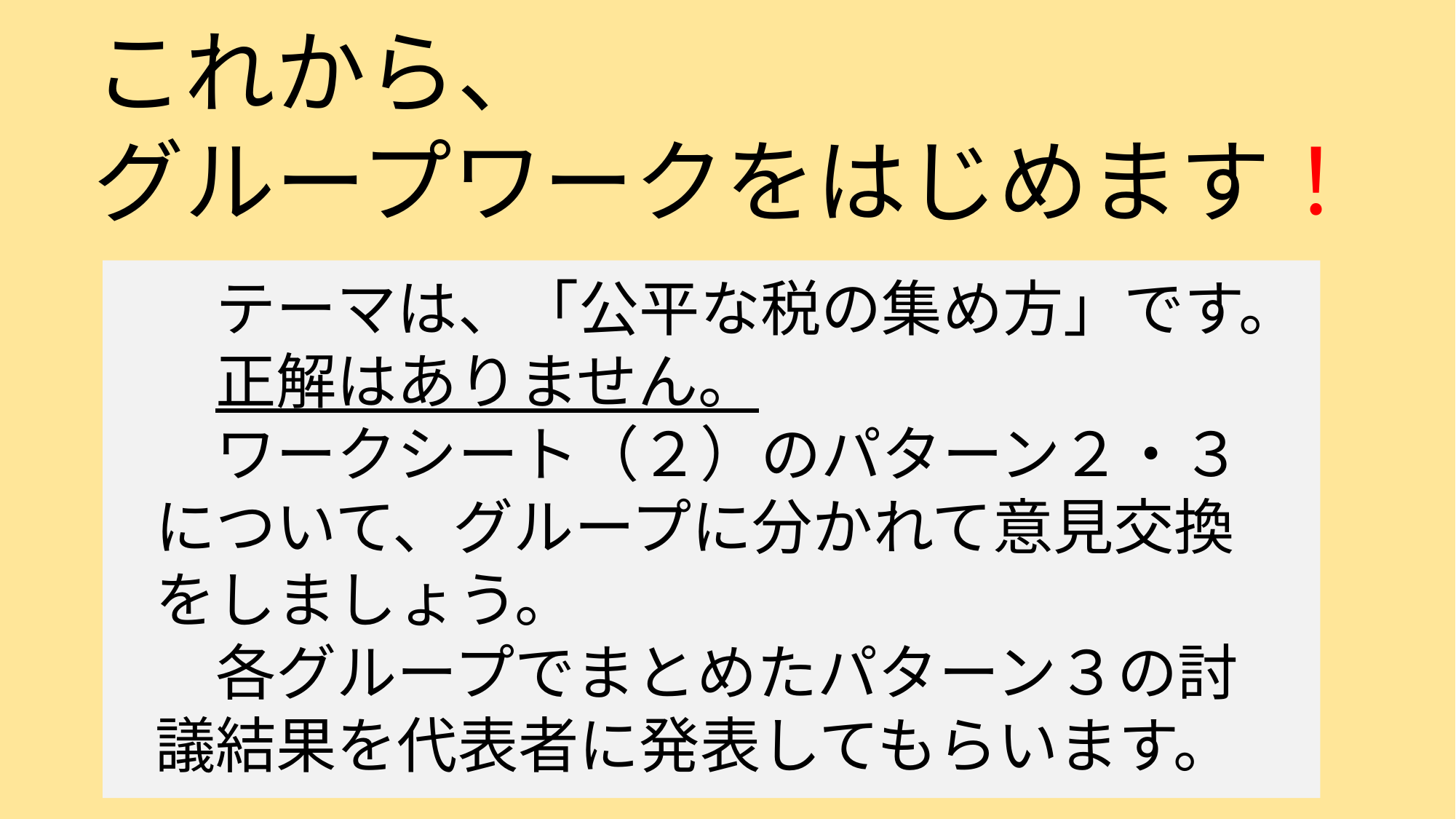

これから、
グループワークをはじめます！

　テーマは、「公平な税の集め方」です。
　正解はありません。
　ワークシート（２）のパターン２・３
について、グループに分かれて意見交換
をしましょう。
　各グループでまとめたパターン３の討
議結果を代表者に発表してもらいます。